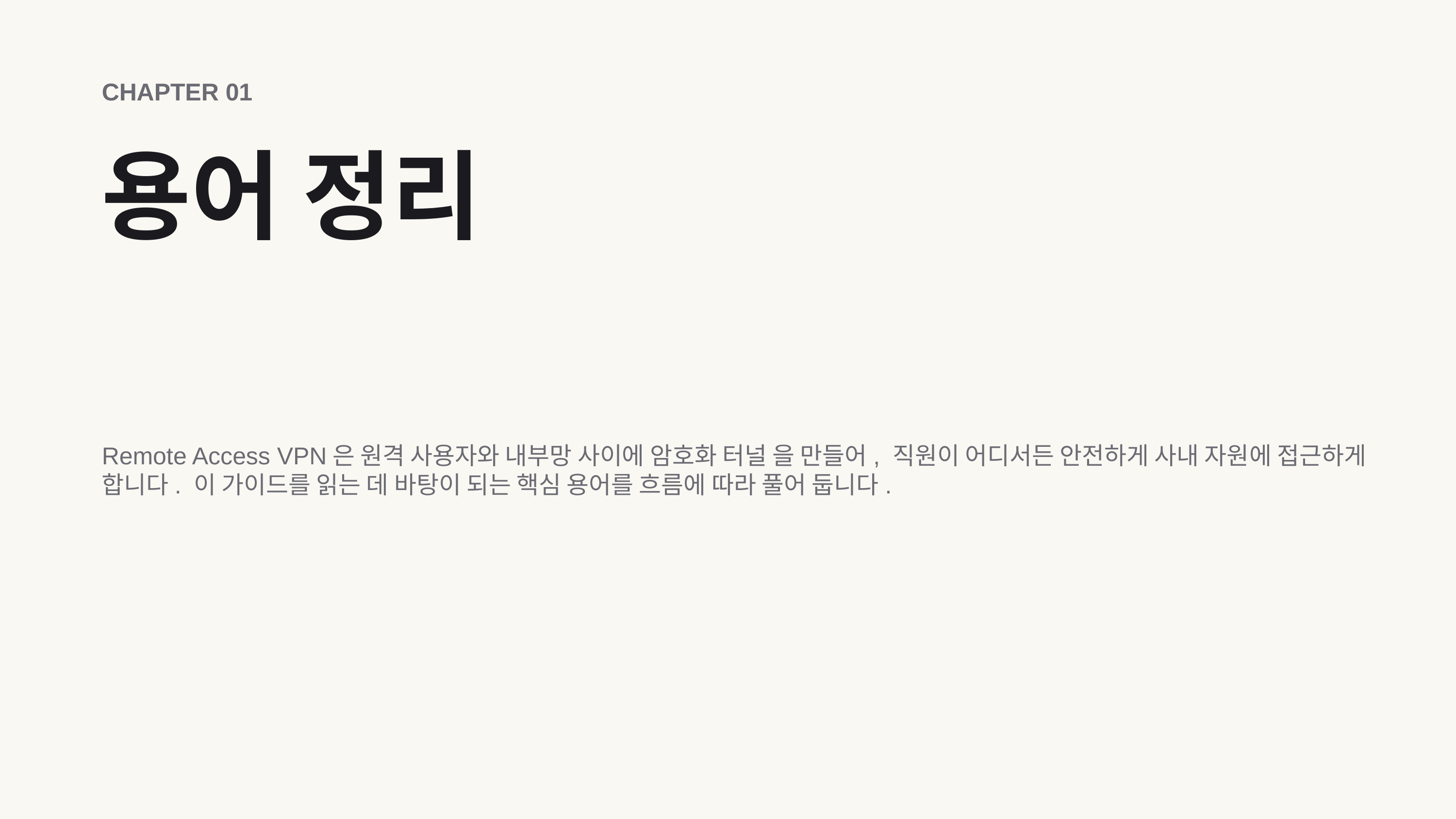

CHAPTER 01
용어 정리
Remote Access VPN은 원격 사용자와 내부망 사이에 암호화 터널 을 만들어, 직원이 어디서든 안전하게 사내 자원에 접근하게 합니다. 이 가이드를 읽는 데 바탕이 되는 핵심 용어를 흐름에 따라 풀어 둡니다.